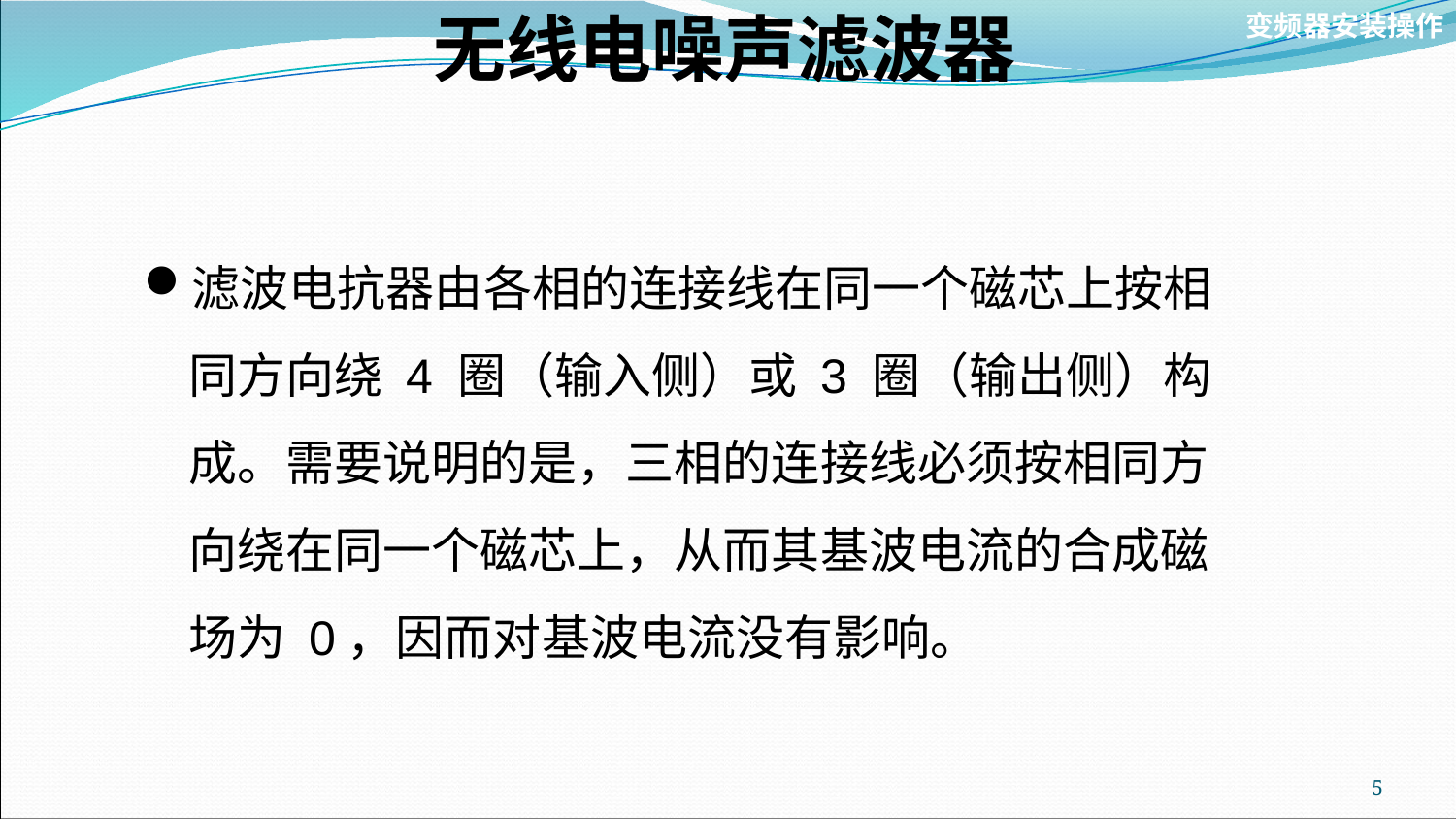

# 无线电噪声滤波器
变频器安装操作
滤波电抗器由各相的连接线在同一个磁芯上按相同方向绕 4 圈（输入侧）或 3 圈（输出侧）构成。需要说明的是，三相的连接线必须按相同方向绕在同一个磁芯上，从而其基波电流的合成磁场为 0，因而对基波电流没有影响。
5